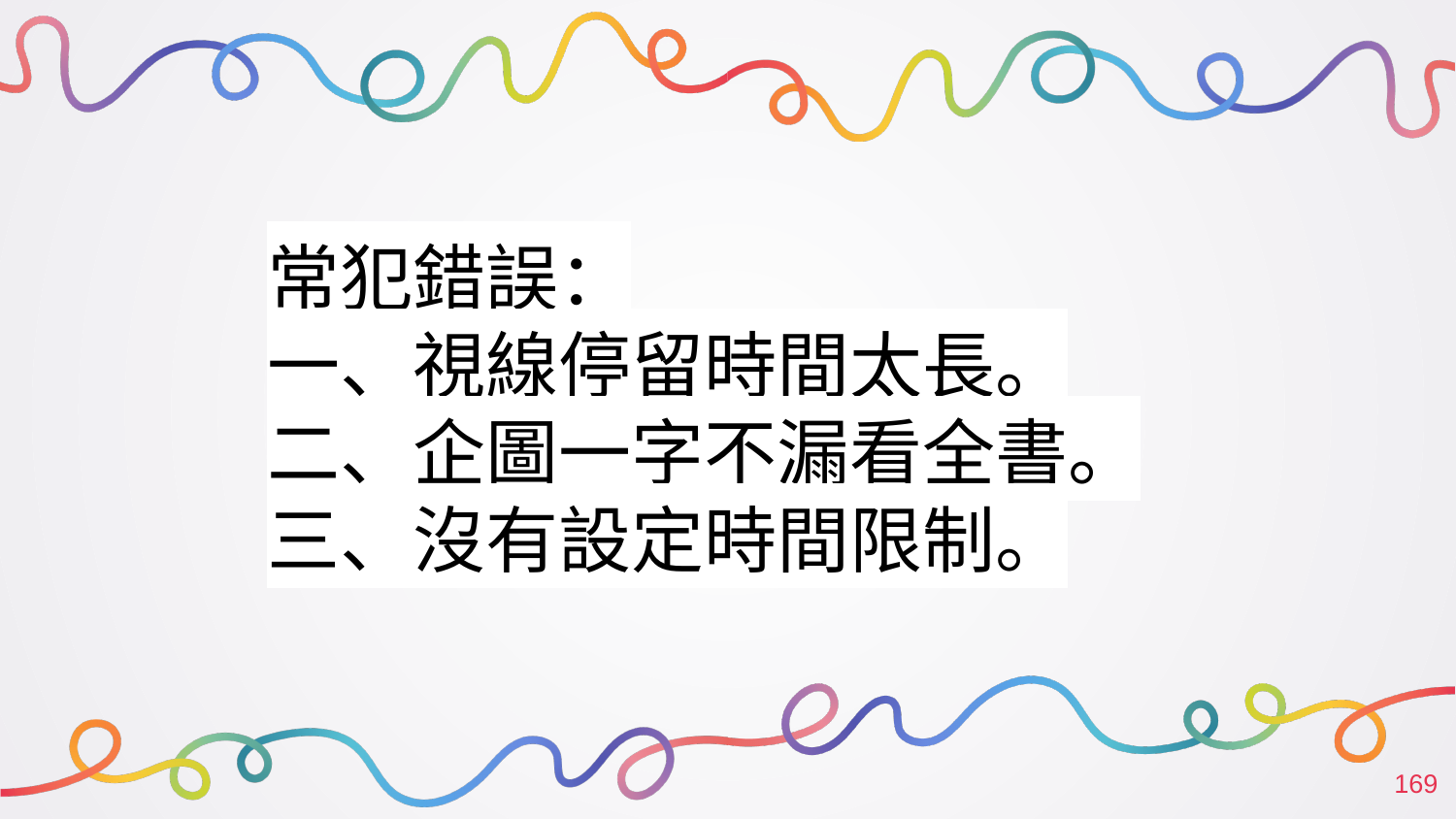

常犯錯誤：
一、視線停留時間太長。
二、企圖一字不漏看全書。
三、沒有設定時間限制。
169